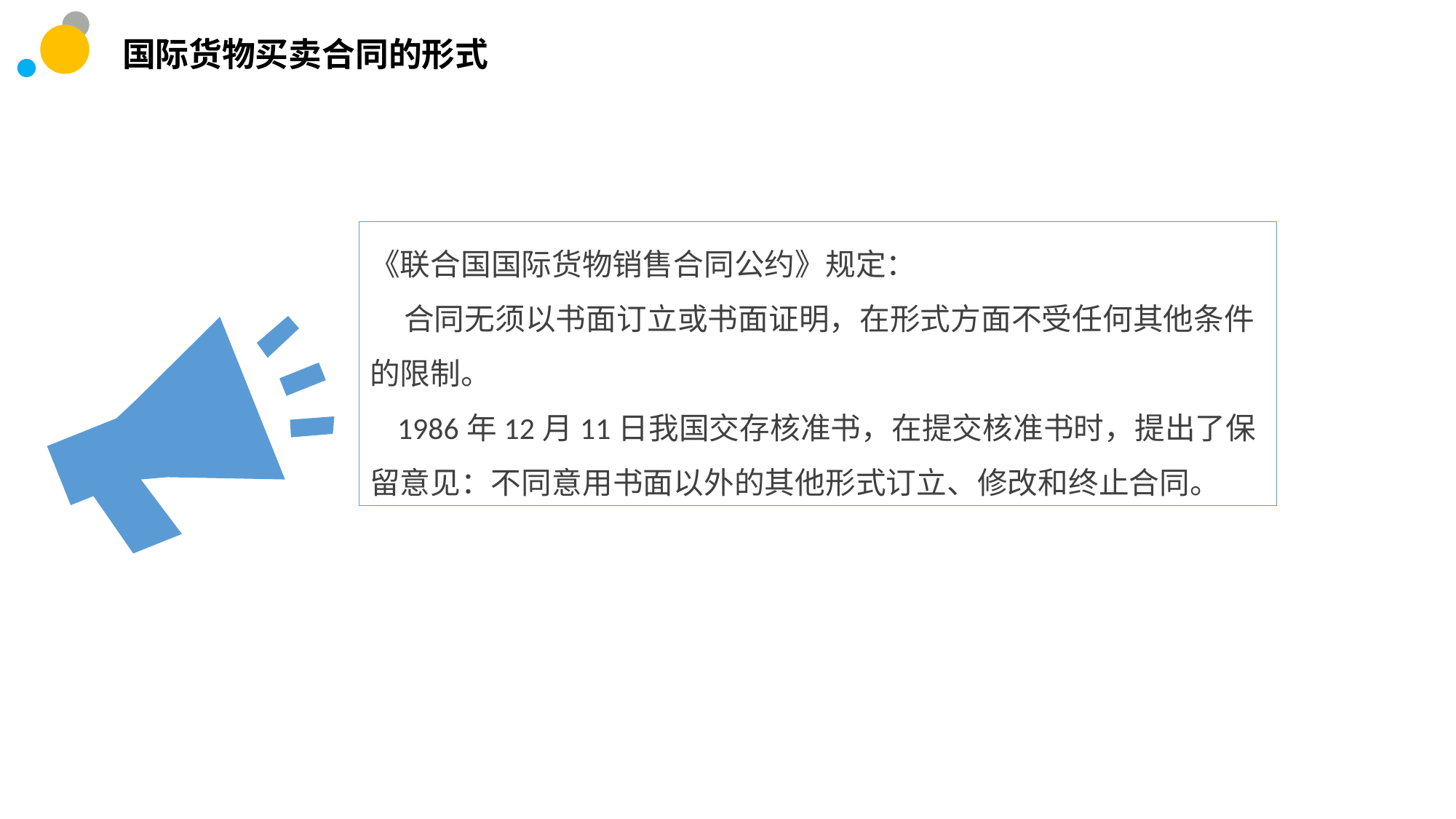

国际货物买卖合同的形式
《联合国国际货物销售合同公约》规定：
    合同无须以书面订立或书面证明，在形式方面不受任何其他条件的限制。
    1986年12月11日我国交存核准书，在提交核准书时，提出了保留意见：不同意用书面以外的其他形式订立、修改和终止合同。